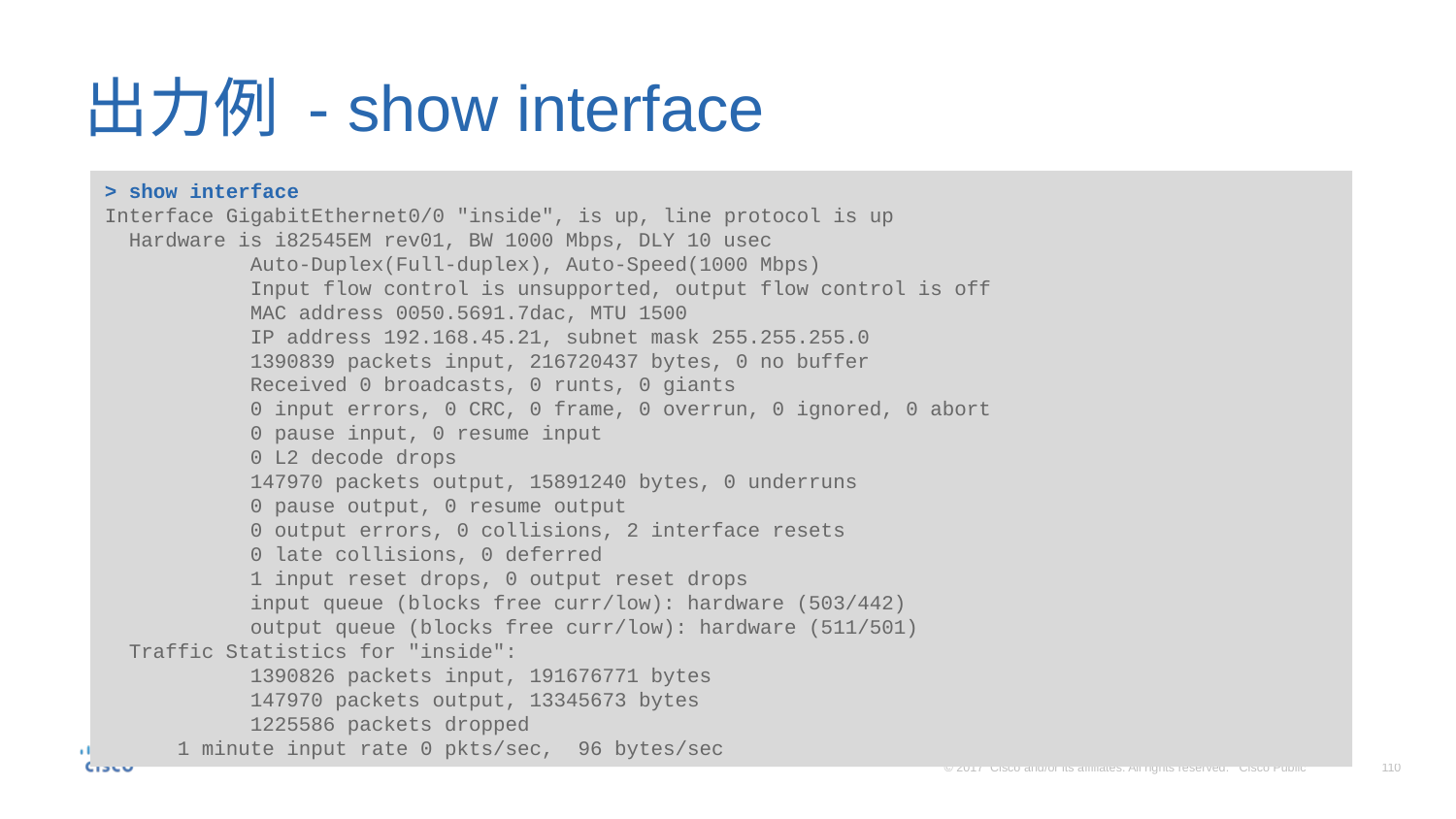

# 出力例 - show interface
> show interface
Interface GigabitEthernet0/0 "inside", is up, line protocol is up
  Hardware is i82545EM rev01, BW 1000 Mbps, DLY 10 usec
	Auto-Duplex(Full-duplex), Auto-Speed(1000 Mbps)
	Input flow control is unsupported, output flow control is off
	MAC address 0050.5691.7dac, MTU 1500
	IP address 192.168.45.21, subnet mask 255.255.255.0
	1390839 packets input, 216720437 bytes, 0 no buffer
	Received 0 broadcasts, 0 runts, 0 giants
	0 input errors, 0 CRC, 0 frame, 0 overrun, 0 ignored, 0 abort
	0 pause input, 0 resume input
	0 L2 decode drops
	147970 packets output, 15891240 bytes, 0 underruns
	0 pause output, 0 resume output
	0 output errors, 0 collisions, 2 interface resets
	0 late collisions, 0 deferred
	1 input reset drops, 0 output reset drops
	input queue (blocks free curr/low): hardware (503/442)
	output queue (blocks free curr/low): hardware (511/501)
  Traffic Statistics for "inside":
	1390826 packets input, 191676771 bytes
	147970 packets output, 13345673 bytes
	1225586 packets dropped
      1 minute input rate 0 pkts/sec,  96 bytes/sec